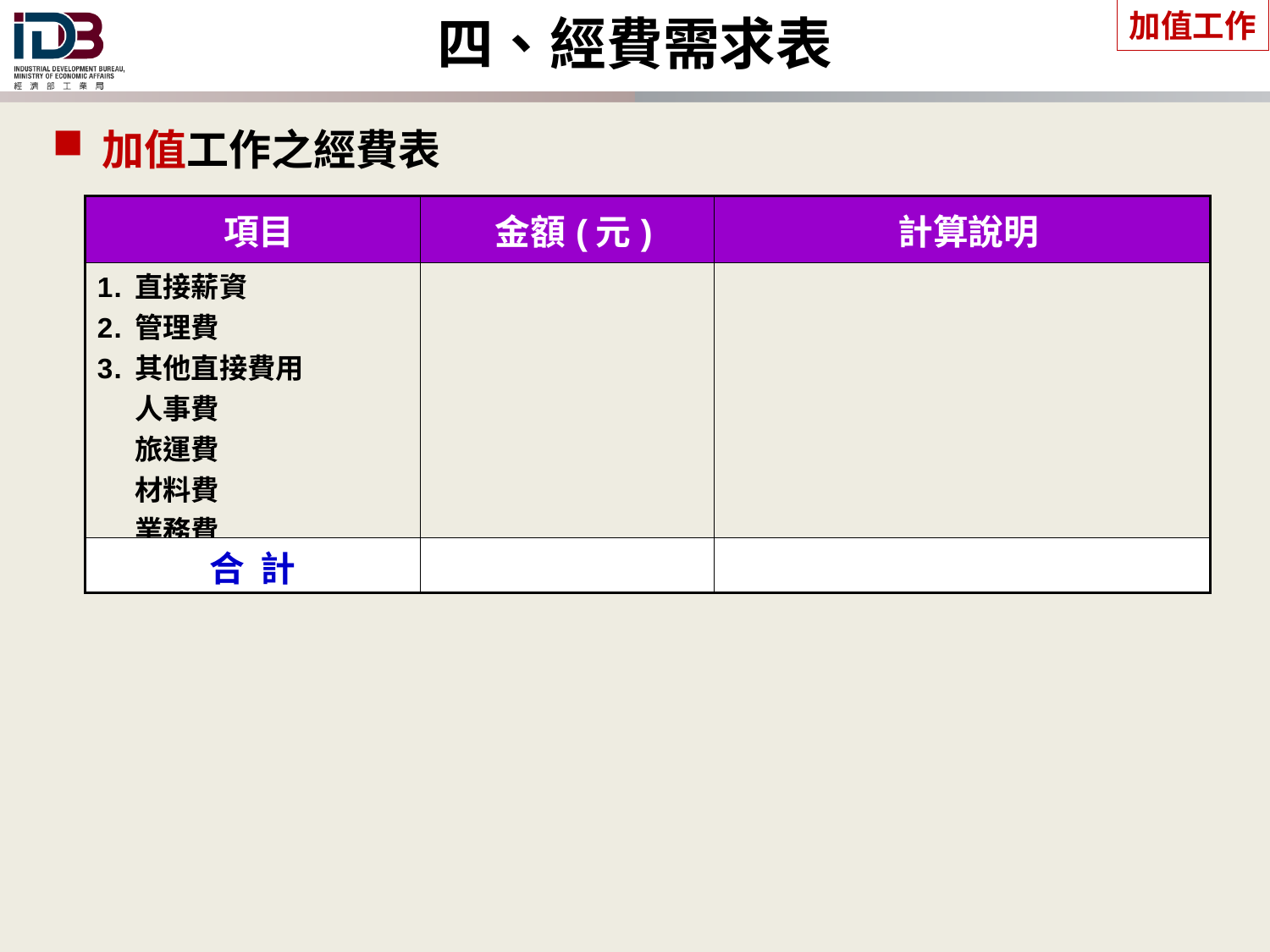

加值工作
四、經費需求表
加值工作之經費表
| 項目 | 金額(元) | 計算說明 |
| --- | --- | --- |
| 直接薪資 管理費 其他直接費用 人事費 旅運費 材料費 業務費 … |  |  |
| 合 計 |  |  |